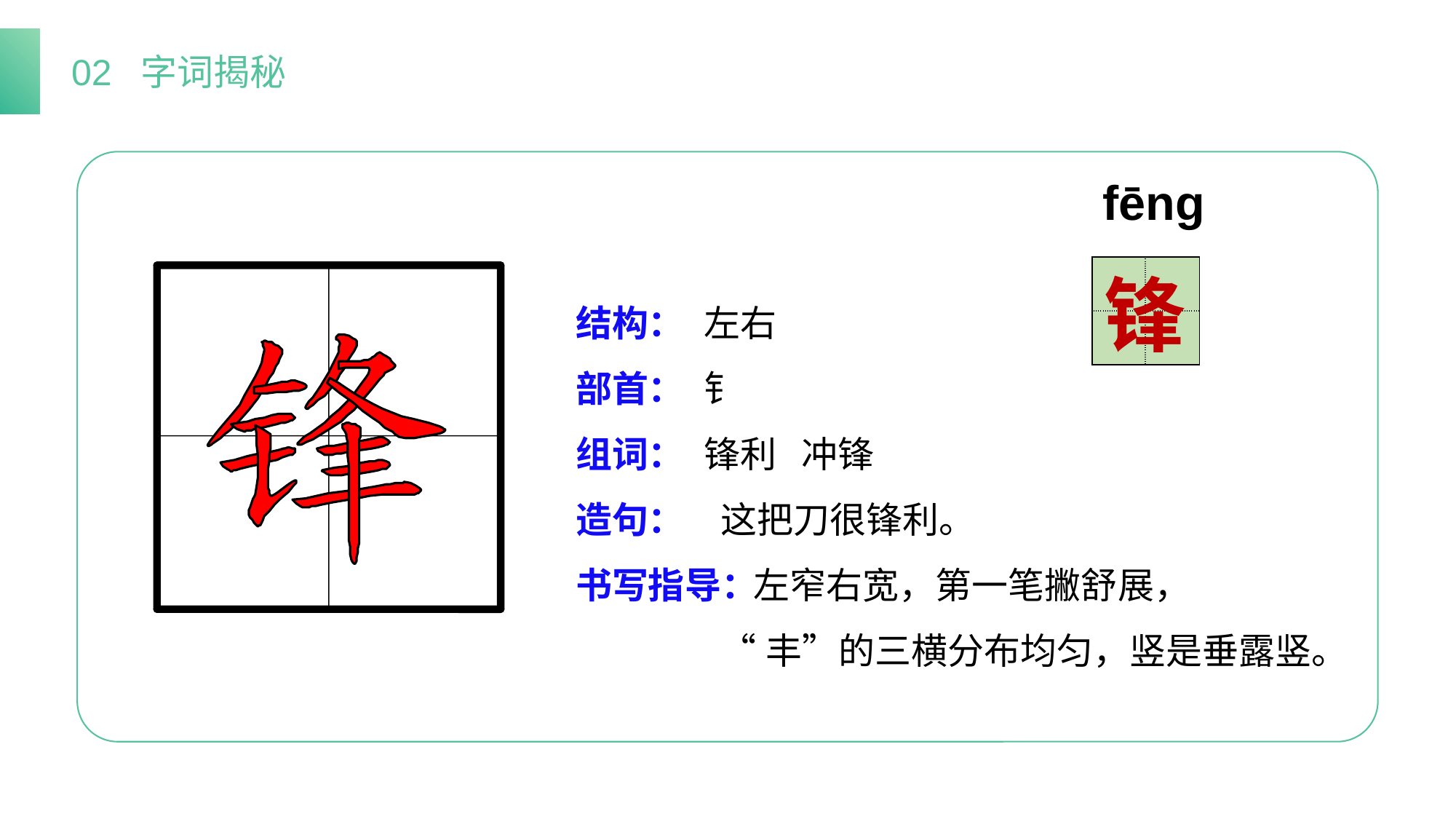

02  字词揭秘
fēng
|  |  |
| --- | --- |
|  |  |
锋

结构：
部首：
组词：
造句：
书写指导：
左右
钅
锋利   冲锋
 这把刀很锋利。
     左窄右宽，第一笔撇舒展，
  “丰”的三横分布均匀，竖是垂露竖。